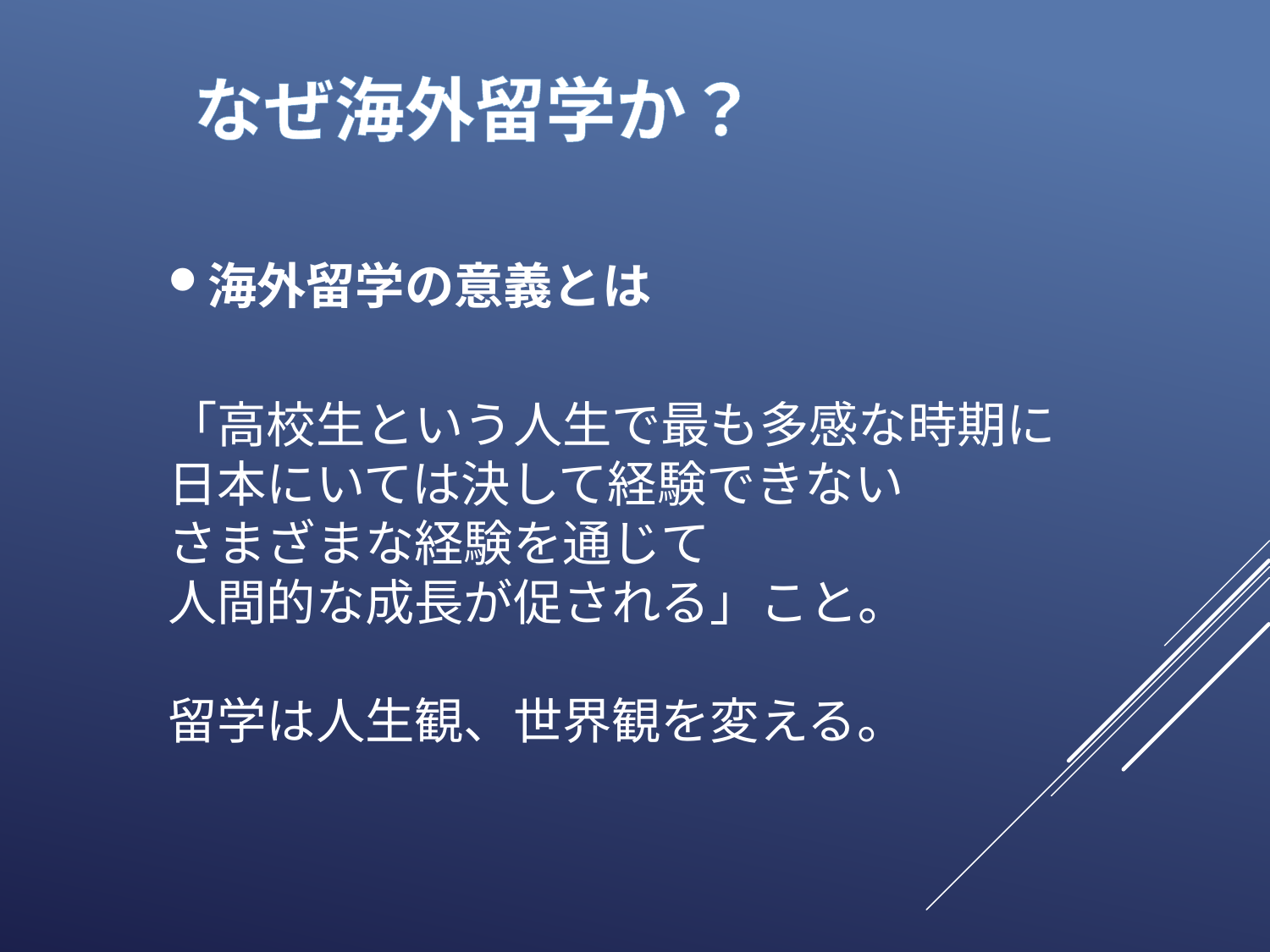

# なぜ海外留学か？
海外留学の意義とは
「高校生という人生で最も多感な時期に
日本にいては決して経験できない
さまざまな経験を通じて
人間的な成長が促される」こと。
留学は人生観、世界観を変える。